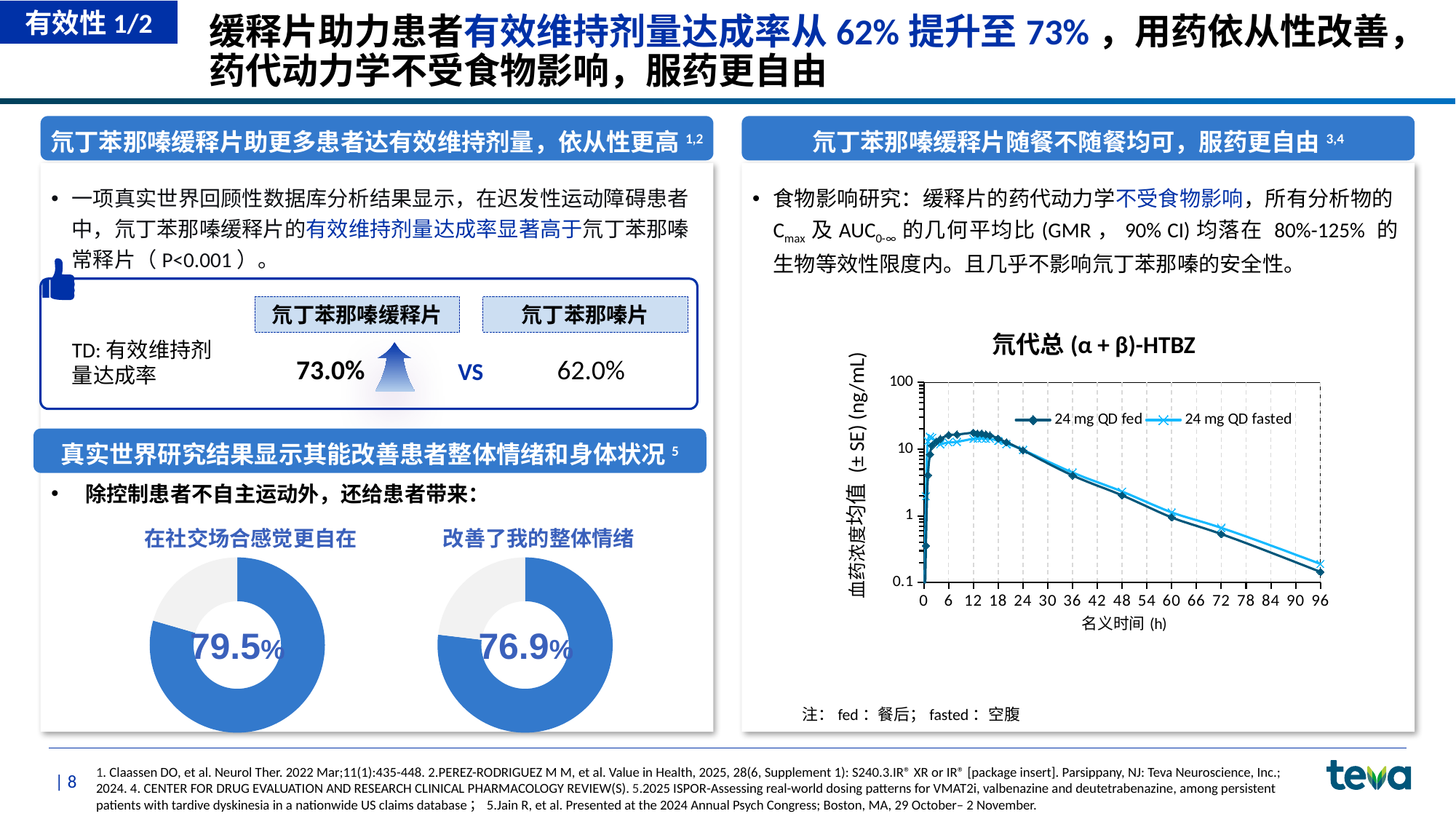

有效性1/2
# 缓释片助力患者有效维持剂量达成率从62%提升至73%，用药依从性改善，药代动力学不受食物影响，服药更自由
氘丁苯那嗪缓释片助更多患者达有效维持剂量，依从性更高1,2
氘丁苯那嗪缓释片随餐不随餐均可，服药更自由3,4

一项真实世界回顾性数据库分析结果显示，在迟发性运动障碍患者中，氘丁苯那嗪缓释片的有效维持剂量达成率显著高于氘丁苯那嗪常释片（P<0.001）。
食物影响研究：缓释片的药代动力学不受食物影响，所有分析物的Cmax及AUC0-∞的几何平均比(GMR，90% CI)均落在 80%-125% 的生物等效性限度内。且几乎不影响氘丁苯那嗪的安全性。

氘丁苯那嗪缓释片
氘丁苯那嗪片
氘代总(α + β)-HTBZ

### Chart

| Category | 24 mg QD fed | 24 mg QD fasted |
|---|---|---|
血药浓度均值 (± SE) (ng/mL)
TD:有效维持剂量达成率

73.0%
62.0%
VS
真实世界研究结果显示其能改善患者整体情绪和身体状况5
除控制患者不自主运动外，还给患者带来：
在社交场合感觉更自在
改善了我的整体情绪

### Chart

| Category | 销售额 |
|---|---|
| 第一季度 | 0.795 |
| 第二季度 | 0.205 |

### Chart

| Category | 销售额 |
|---|---|
| 第一季度 | 0.769 |
| 第二季度 | 0.231 |
79.5%
76.9%
注：fed：餐后；fasted：空腹
1. Claassen DO, et al. Neurol Ther. 2022 Mar;11(1):435-448. 2.PEREZ-RODRIGUEZ M M, et al. Value in Health, 2025, 28(6, Supplement 1): S240.3.IR® XR or IR® [package insert]. Parsippany, NJ: Teva Neuroscience, Inc.; 2024. 4. CENTER FOR DRUG EVALUATION AND RESEARCH CLINICAL PHARMACOLOGY REVIEW(S). 5.2025 ISPOR-Assessing real-world dosing patterns for VMAT2i, valbenazine and deutetrabenazine, among persistent patients with tardive dyskinesia in a nationwide US claims database；5.Jain R, et al. Presented at the 2024 Annual Psych Congress; Boston, MA, 29 October– 2 November.
| 8